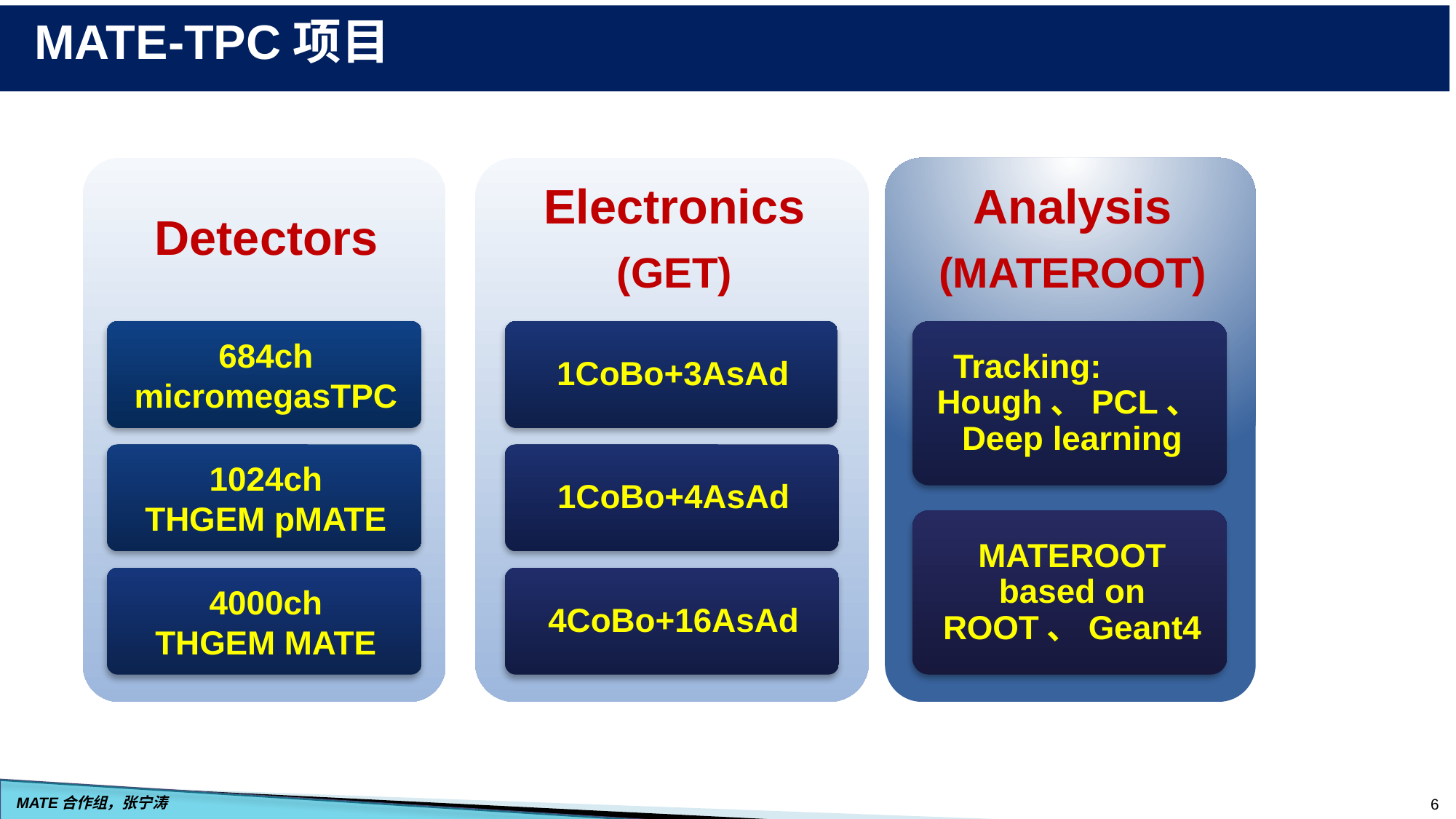

# MATE-TPC项目
Detectors
684ch
micromegasTPC
1024ch
THGEM pMATE
4000ch
THGEM MATE
Electronics
(GET)
1CoBo+3AsAd
1CoBo+4AsAd
4CoBo+16AsAd
Analysis
(MATEROOT)
   Tracking:
Hough、PCL、Deep learning
MATEROOT based on ROOT、Geant4
6